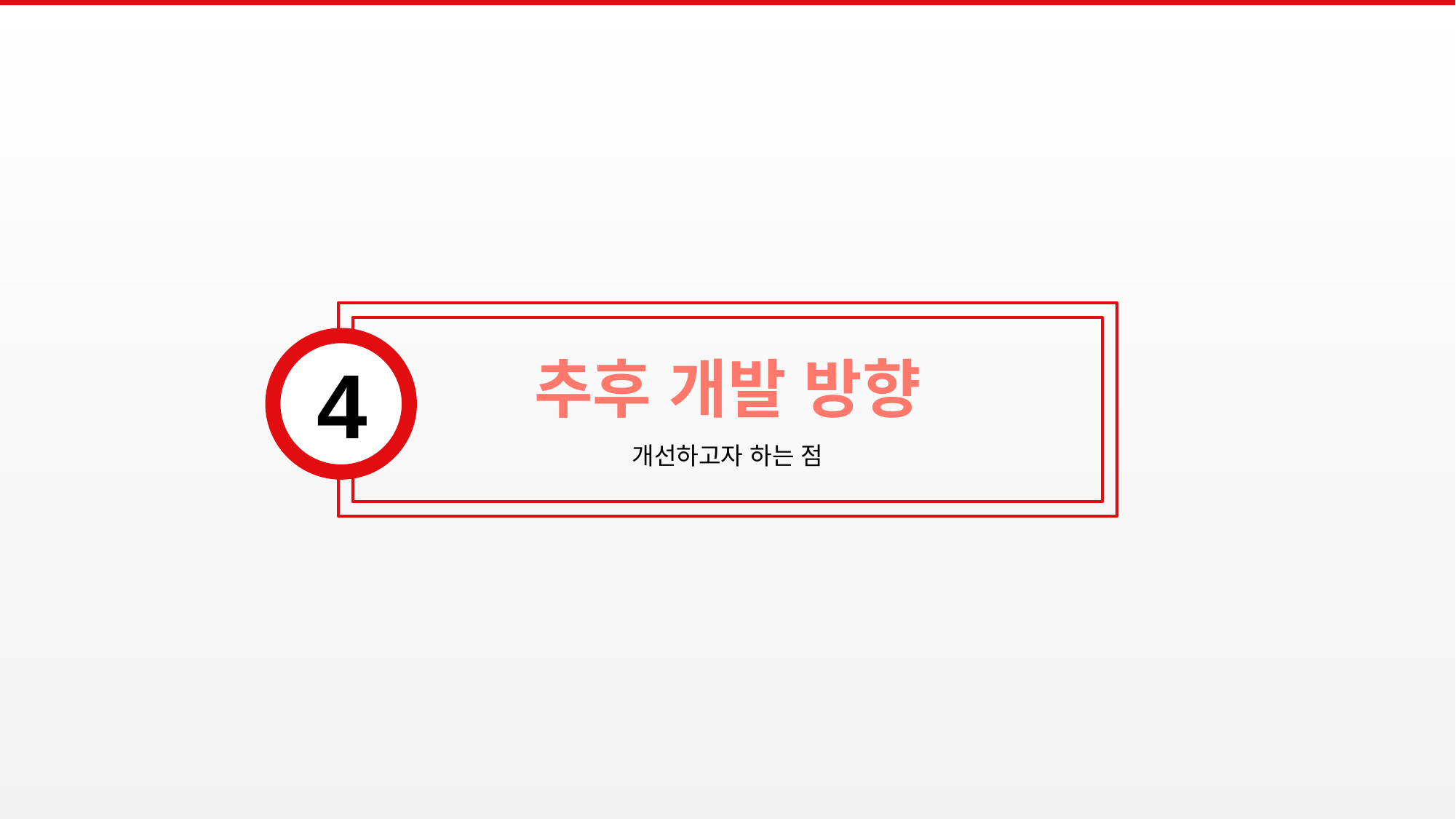

4
추후 개발 방향
개선하고자 하는 점